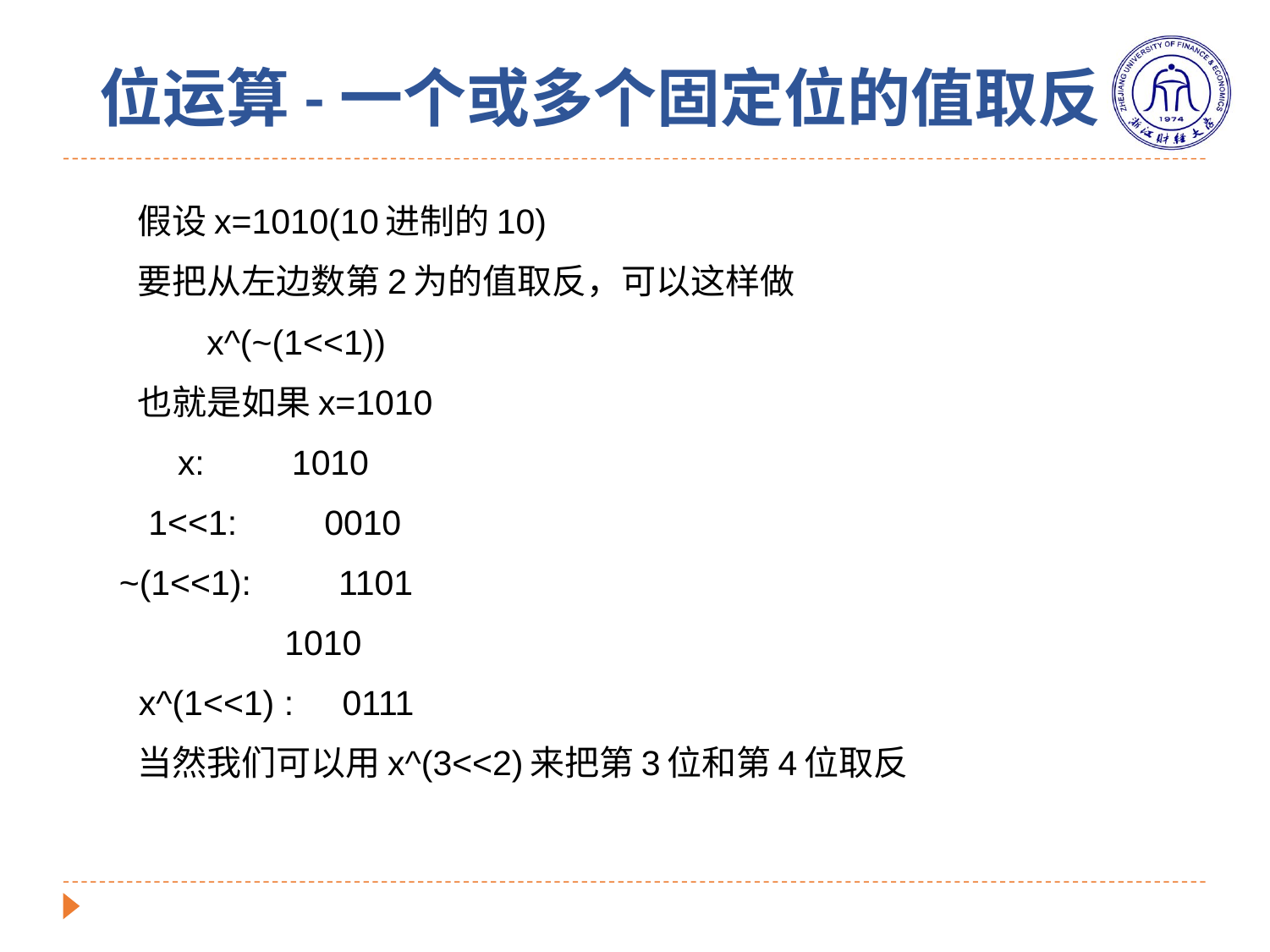

# 位运算-一个或多个固定位的值取反
    假设x=1010(10进制的10)
    要把从左边数第2为的值取反，可以这样做
           x^(~(1<<1))
    也就是如果x=1010
        x:         1010
     1<<1:         0010
  ~(1<<1):         1101
                   1010
    x^(1<<1) :     0111
    当然我们可以用x^(3<<2)来把第3位和第4位取反